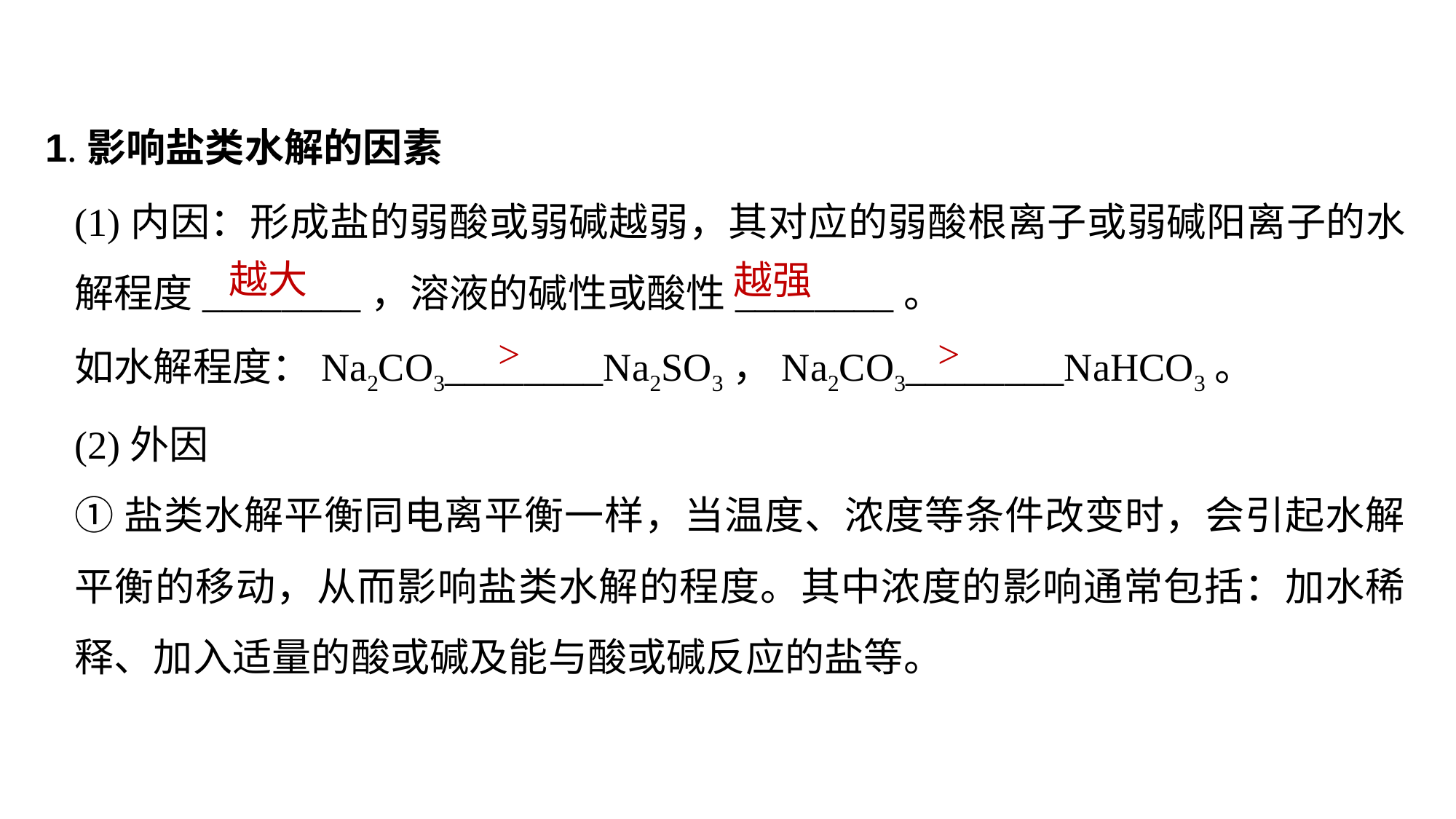

1.影响盐类水解的因素
(1)内因：形成盐的弱酸或弱碱越弱，其对应的弱酸根离子或弱碱阳离子的水解程度________，溶液的碱性或酸性________。
如水解程度：Na2CO3________Na2SO3，Na2CO3________NaHCO3。
(2)外因
①盐类水解平衡同电离平衡一样，当温度、浓度等条件改变时，会引起水解平衡的移动，从而影响盐类水解的程度。其中浓度的影响通常包括：加水稀释、加入适量的酸或碱及能与酸或碱反应的盐等。
越大
越强
>
>